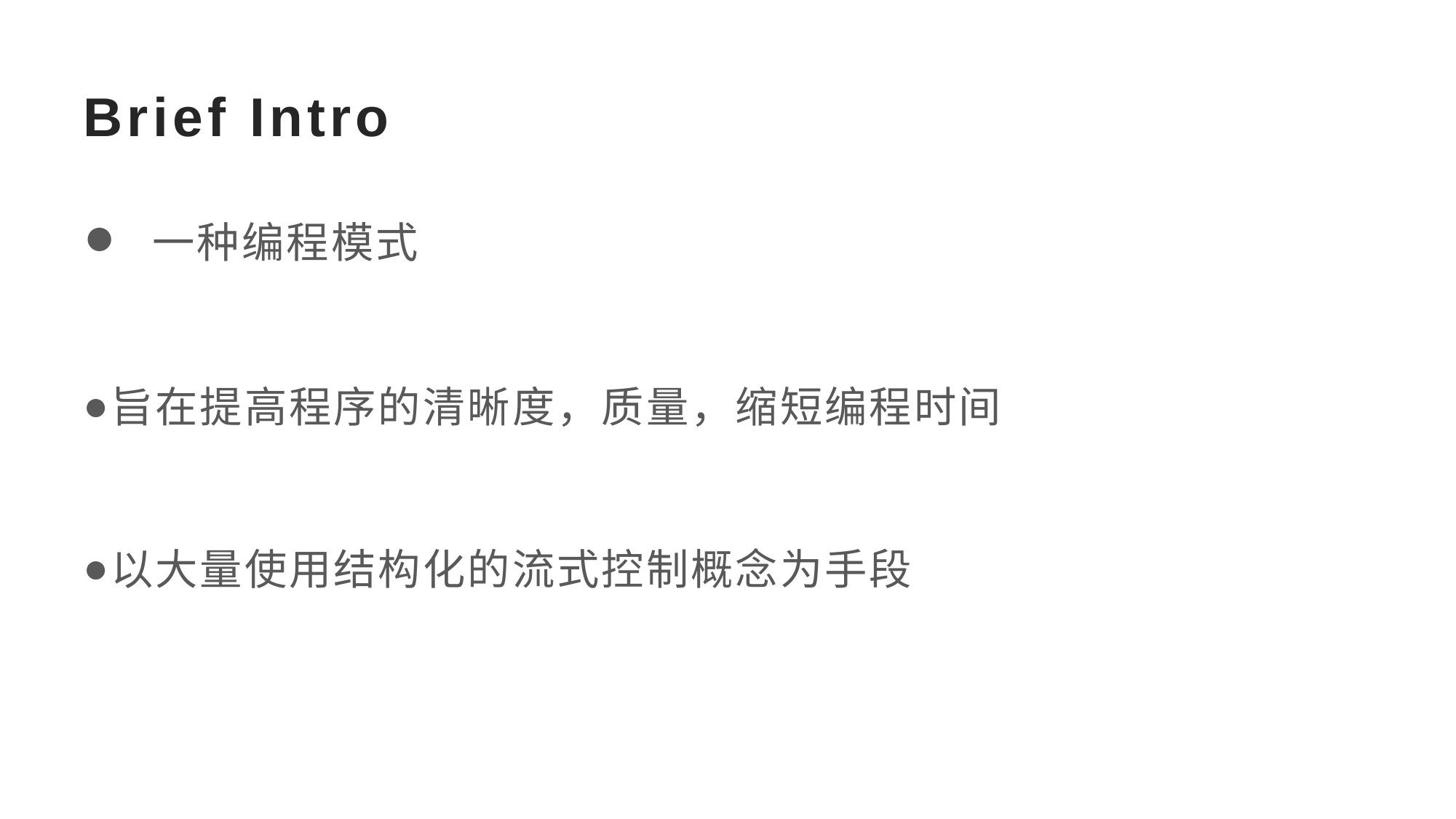

# Brief Intro
  一种编程模式

旨在提高程序的清晰度，质量，缩短编程时间

以大量使用结构化的流式控制概念为手段